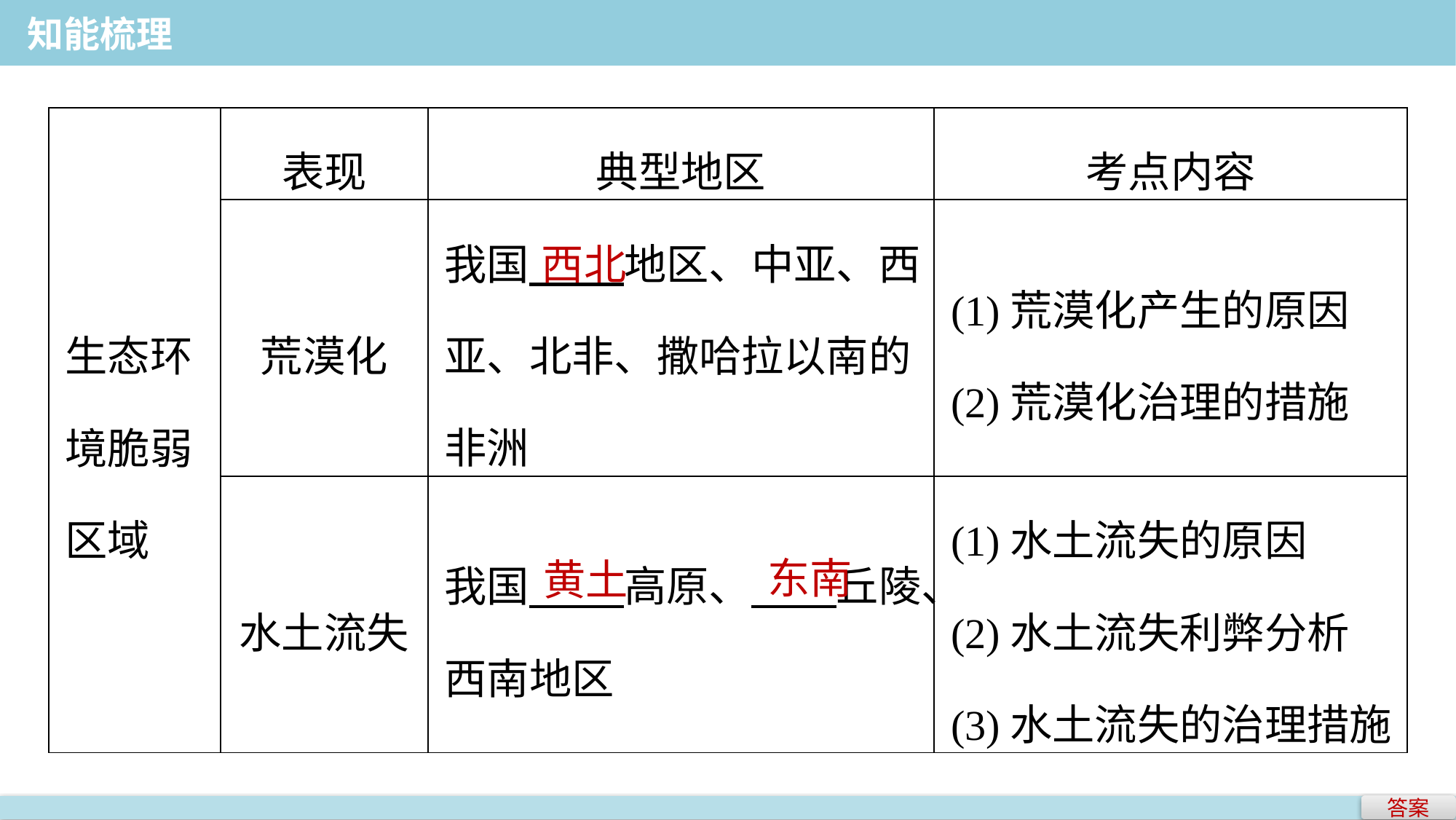

知能梳理
| 生态环境脆弱 区域 | 表现 | 典型地区 | 考点内容 |
| --- | --- | --- | --- |
|  | 荒漠化 | 我国 地区、中亚、西亚、北非、撒哈拉以南的非洲 | (1)荒漠化产生的原因 (2)荒漠化治理的措施 |
|  | 水土流失 | 我国 高原、 丘陵、西南地区 | (1)水土流失的原因 (2)水土流失利弊分析 (3)水土流失的治理措施 |
西北
东南
黄土
答案